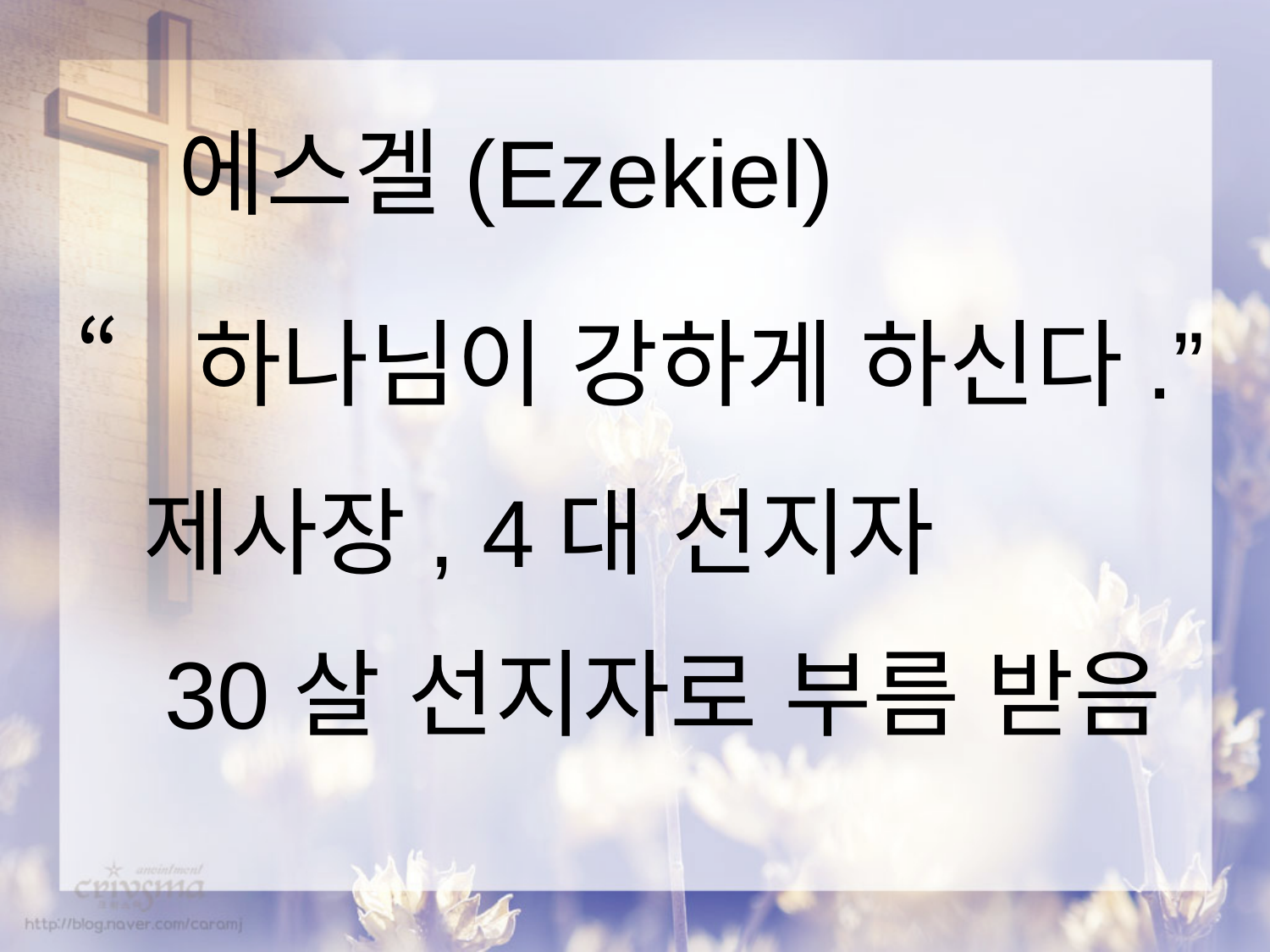

에스겔(Ezekiel)
“하나님이 강하게 하신다.”
제사장, 4대 선지자
30살 선지자로 부름 받음